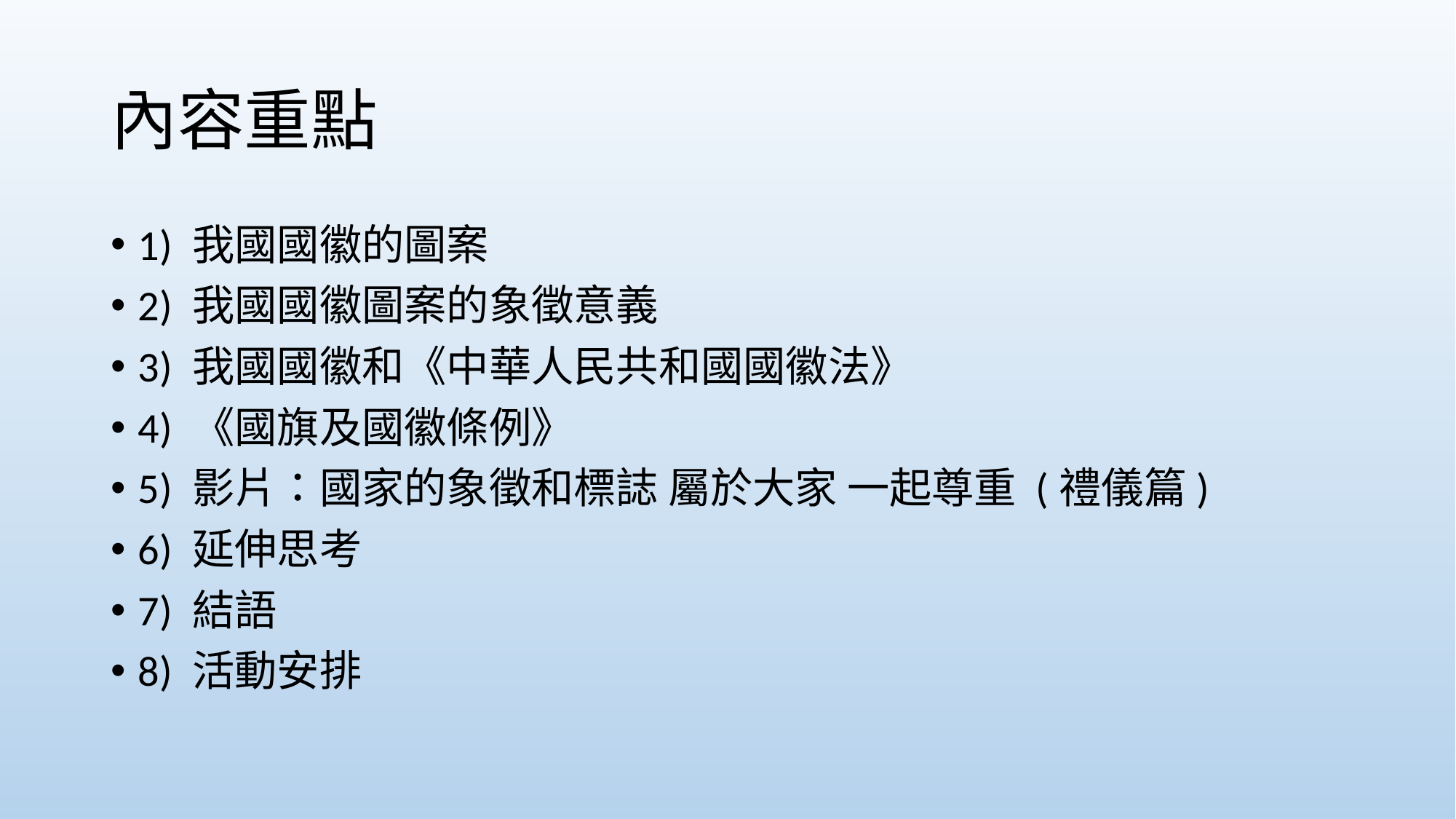

# 內容重點
1) 我國國徽的圖案
2) 我國國徽圖案的象徵意義
3) 我國國徽和《中華人民共和國國徽法》
4) 《國旗及國徽條例》
5) 影片：國家的象徵和標誌 屬於大家 一起尊重 (禮儀篇)
6) 延伸思考
7) 結語
8) 活動安排